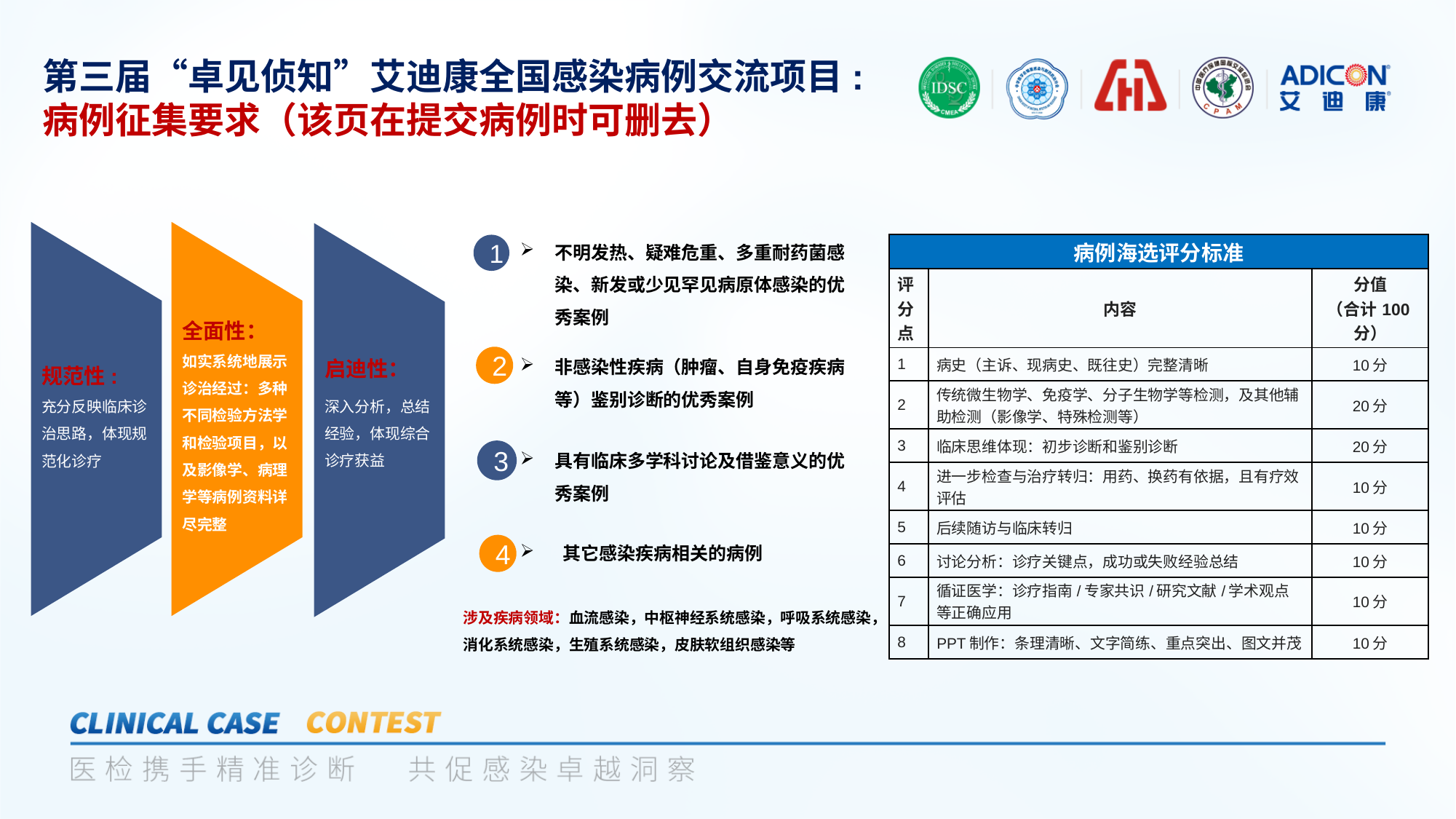

第三届“卓见侦知”艾迪康全国感染病例交流项目:
病例征集要求（该页在提交病例时可删去）
规范性:
充分反映临床诊治思路，体现规范化诊疗

全面性：
如实系统地展示诊治经过：多种不同检验方法学和检验项目，以及影像学、病理学等病例资料详尽完整
启迪性：
深入分析，总结经验，体现综合诊疗获益

不明发热、疑难危重、多重耐药菌感染、新发或少见罕见病原体感染的优秀案例
| 病例海选评分标准 |  |  |
| --- | --- | --- |
| 评分点 | 内容 | 分值 （合计100分） |
| 1 | 病史（主诉、现病史、既往史）完整清晰 | 10分 |
| 2 | 传统微生物学、免疫学、分子生物学等检测，及其他辅助检测（影像学、特殊检测等） | 20分 |
| 3 | 临床思维体现：初步诊断和鉴别诊断 | 20分 |
| 4 | 进一步检查与治疗转归：用药、换药有依据，且有疗效评估 | 10分 |
| 5 | 后续随访与临床转归 | 10分 |
| 6 | 讨论分析：诊疗关键点，成功或失败经验总结 | 10分 |
| 7 | 循证医学：诊疗指南/专家共识/研究文献/学术观点等正确应用 | 10分 |
| 8 | PPT制作：条理清晰、文字简练、重点突出、图文并茂 | 10分 |
1
非感染性疾病（肿瘤、自身免疫疾病等）鉴别诊断的优秀案例
2
具有临床多学科讨论及借鉴意义的优秀案例
3
 其它感染疾病相关的病例
4
涉及疾病领域：血流感染，中枢神经系统感染，呼吸系统感染，消化系统感染，生殖系统感染，皮肤软组织感染等

1